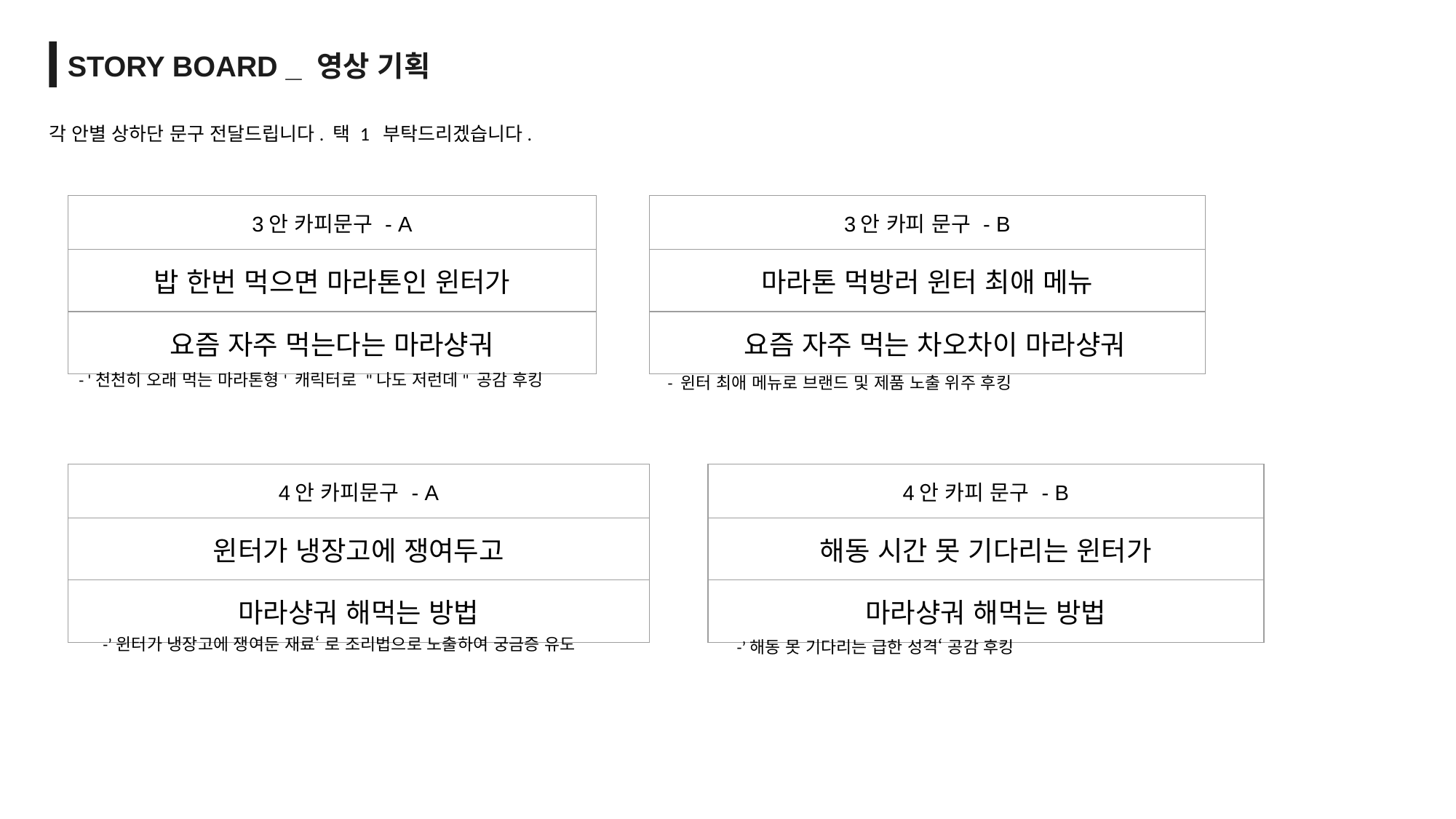

STORY BOARD _ 영상 기획

각 안별 상하단 문구 전달드립니다. 택 1  부탁드리겠습니다.
| 3안 카피문구 - A |
| --- |
| 밥 한번 먹으면 마라톤인 윈터가 |
| 요즘 자주 먹는다는 마라샹궈 |
| 3안 카피 문구 - B |
| --- |
| 마라톤 먹방러 윈터 최애 메뉴 |
| 요즘 자주 먹는 차오차이 마라샹궈 |
- '천천히 오래 먹는 마라톤형' 캐릭터로 "나도 저런데" 공감 후킹
- 윈터 최애 메뉴로 브랜드 및 제품 노출 위주 후킹
| 4안 카피문구 - A |
| --- |
| 윈터가 냉장고에 쟁여두고 |
| 마라샹궈 해먹는 방법 |
| 4안 카피 문구 - B |
| --- |
| 해동 시간 못 기다리는 윈터가 |
| 마라샹궈 해먹는 방법 |
-’윈터가 냉장고에 쟁여둔 재료‘ 로 조리법으로 노출하여 궁금증 유도
-’해동 못 기다리는 급한 성격‘ 공감 후킹